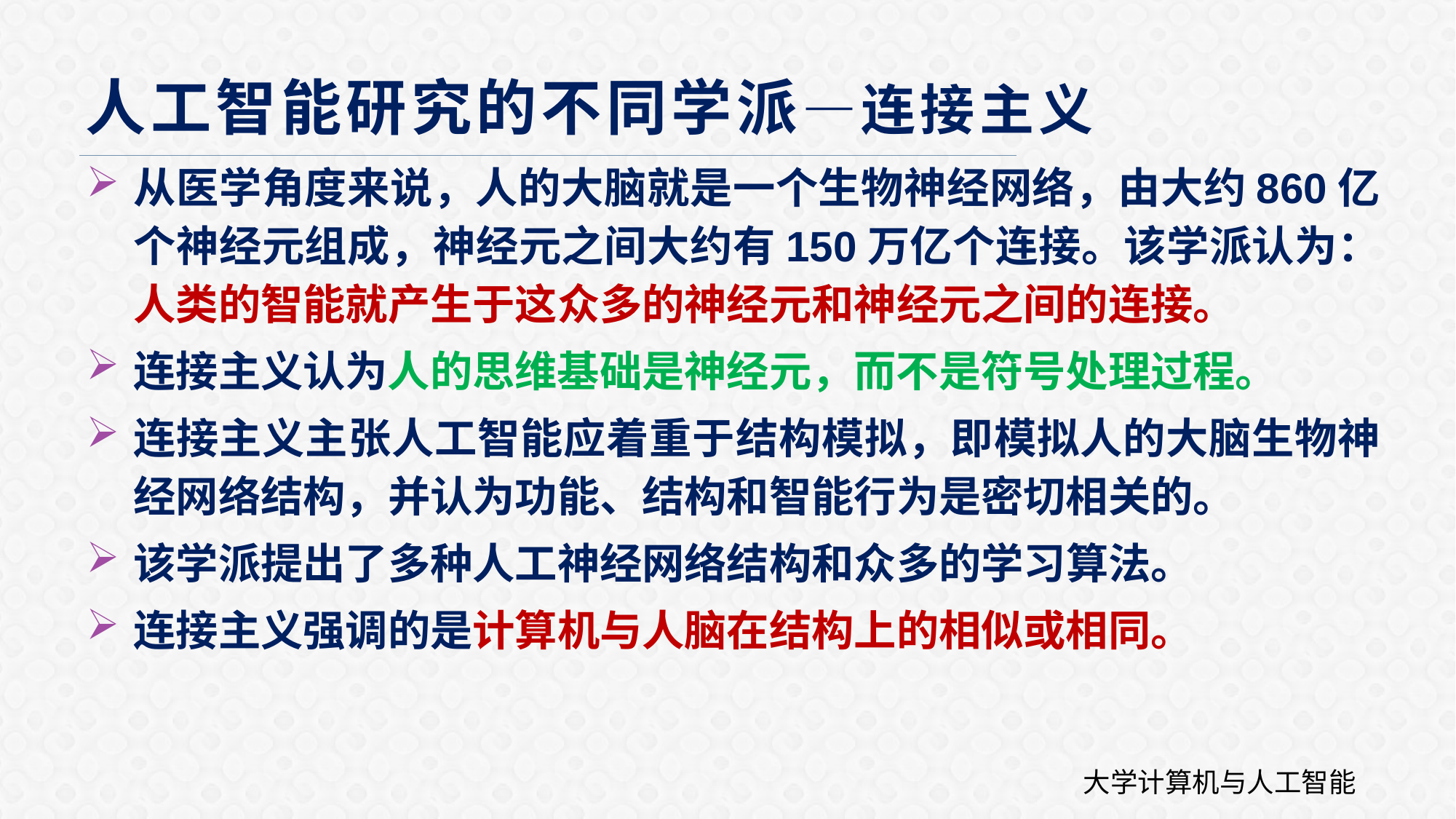

人工智能研究的不同学派—连接主义
从医学角度来说，人的大脑就是一个生物神经网络，由大约860亿个神经元组成，神经元之间大约有150万亿个连接。该学派认为：人类的智能就产生于这众多的神经元和神经元之间的连接。
连接主义认为人的思维基础是神经元，而不是符号处理过程。
连接主义主张人工智能应着重于结构模拟，即模拟人的大脑生物神经网络结构，并认为功能、结构和智能行为是密切相关的。
该学派提出了多种人工神经网络结构和众多的学习算法。
连接主义强调的是计算机与人脑在结构上的相似或相同。